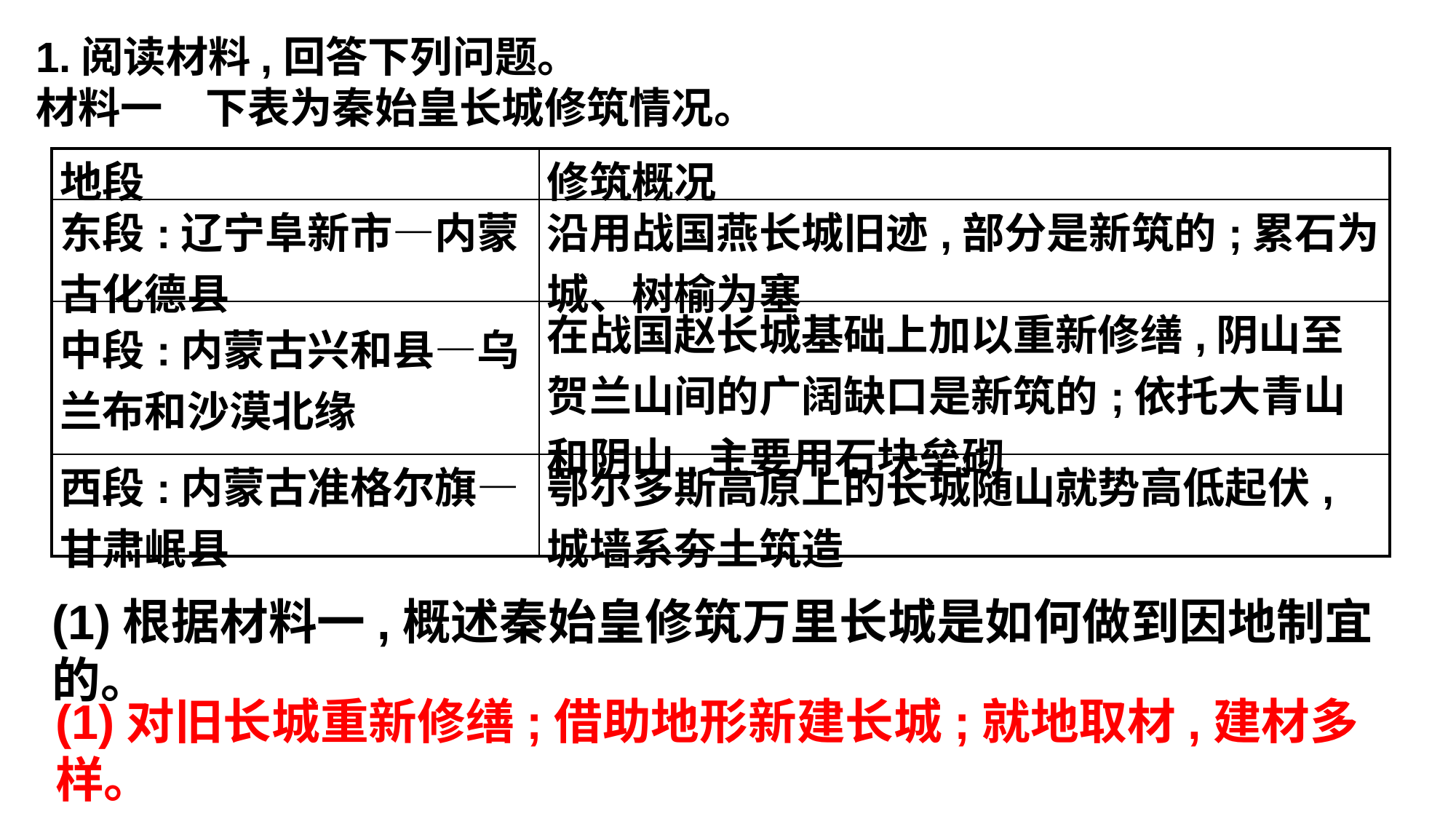

1.阅读材料,回答下列问题。
材料一　下表为秦始皇长城修筑情况。
| 地段 | 修筑概况 |
| --- | --- |
| 东段:辽宁阜新市—内蒙古化德县 | 沿用战国燕长城旧迹,部分是新筑的;累石为城、树榆为塞 |
| 中段:内蒙古兴和县—乌兰布和沙漠北缘 | 在战国赵长城基础上加以重新修缮,阴山至贺兰山间的广阔缺口是新筑的;依托大青山和阴山,主要用石块垒砌 |
| 西段:内蒙古准格尔旗—甘肃岷县 | 鄂尔多斯高原上的长城随山就势高低起伏,城墙系夯土筑造 |
(1)根据材料一,概述秦始皇修筑万里长城是如何做到因地制宜的。
(1)对旧长城重新修缮;借助地形新建长城;就地取材,建材多样。